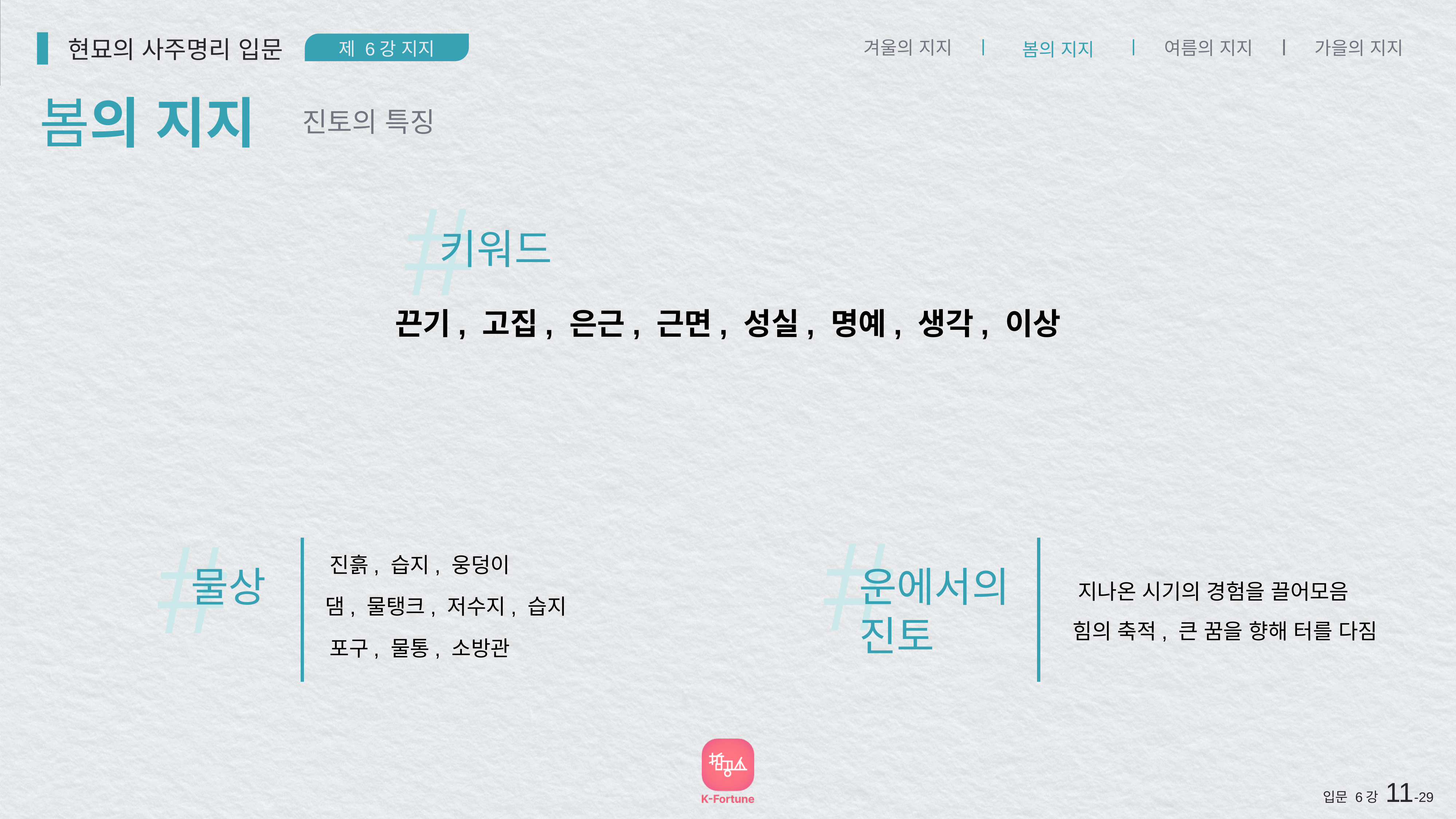

현묘의 사주명리 입문

제 6강 지지
겨울의 지지
여름의 지지
가을의 지지
봄의 지지
봄의 지지
진토의 특징
#
키워드
끈기, 고집, 은근, 근면, 성실, 명예, 생각, 이상
#
#
진흙, 습지, 웅덩이
물상
운에서의
진토
지나온 시기의 경험을 끌어모음
댐, 물탱크, 저수지, 습지
힘의 축적, 큰 꿈을 향해 터를 다짐
포구, 물통, 소방관